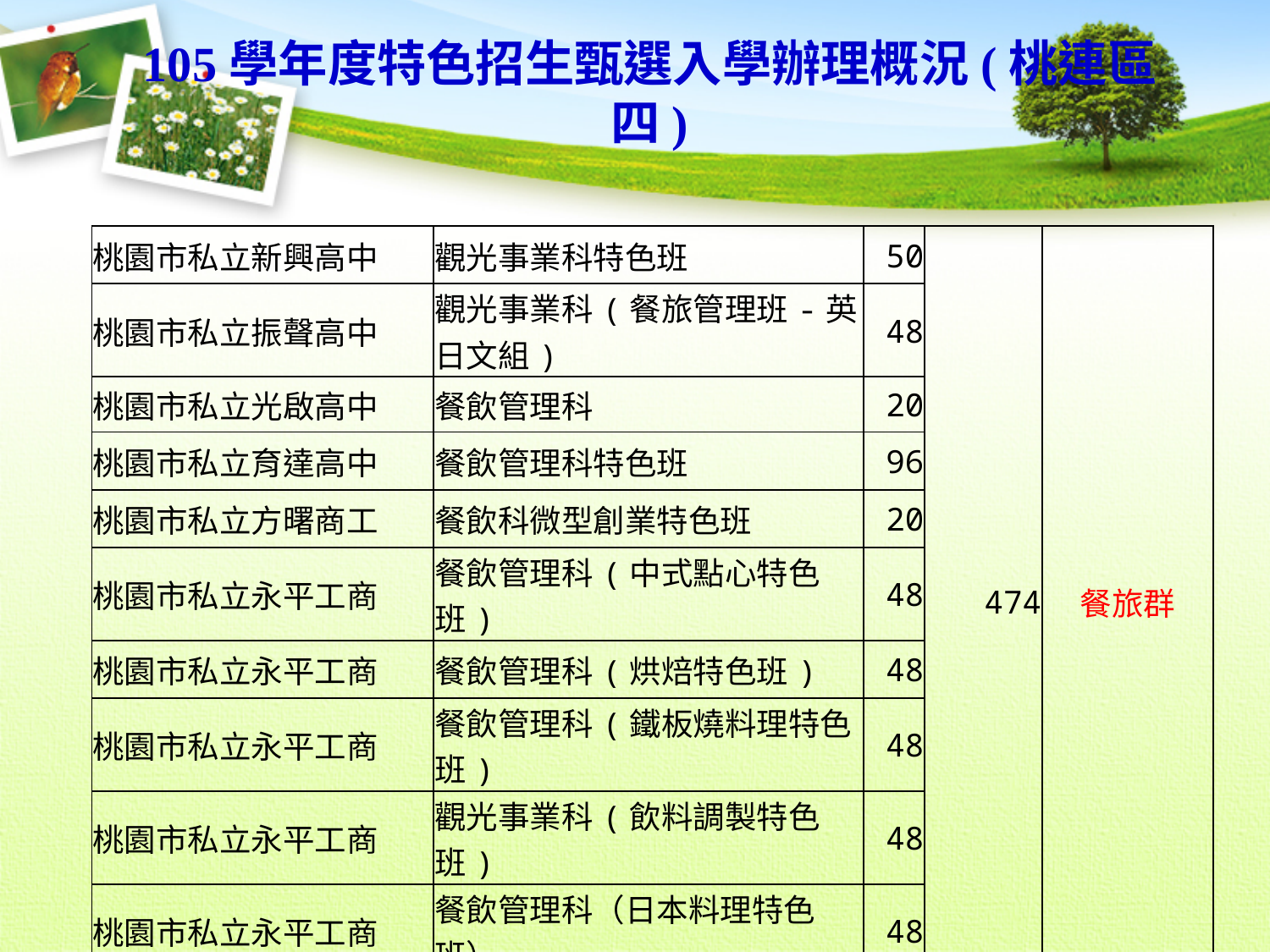

# 105學年度特色招生甄選入學辦理概況(桃連區四)
| 桃園市私立新興高中 | 觀光事業科特色班 | 50 | 474 | 餐旅群 |
| --- | --- | --- | --- | --- |
| 桃園市私立振聲高中 | 觀光事業科(餐旅管理班-英日文組) | 48 |  |  |
| 桃園市私立光啟高中 | 餐飲管理科 | 20 |  |  |
| 桃園市私立育達高中 | 餐飲管理科特色班 | 96 |  |  |
| 桃園市私立方曙商工 | 餐飲科微型創業特色班 | 20 |  |  |
| 桃園市私立永平工商 | 餐飲管理科(中式點心特色班) | 48 |  |  |
| 桃園市私立永平工商 | 餐飲管理科(烘焙特色班) | 48 |  |  |
| 桃園市私立永平工商 | 餐飲管理科(鐵板燒料理特色班) | 48 |  |  |
| 桃園市私立永平工商 | 觀光事業科(飲料調製特色班) | 48 |  |  |
| 桃園市私立永平工商 | 餐飲管理科（日本料理特色班） | 48 |  |  |
| 桃園市私立永平工商 | 表演藝術科（綜藝表演特色班） | 48 | 48 | 藝術群 |